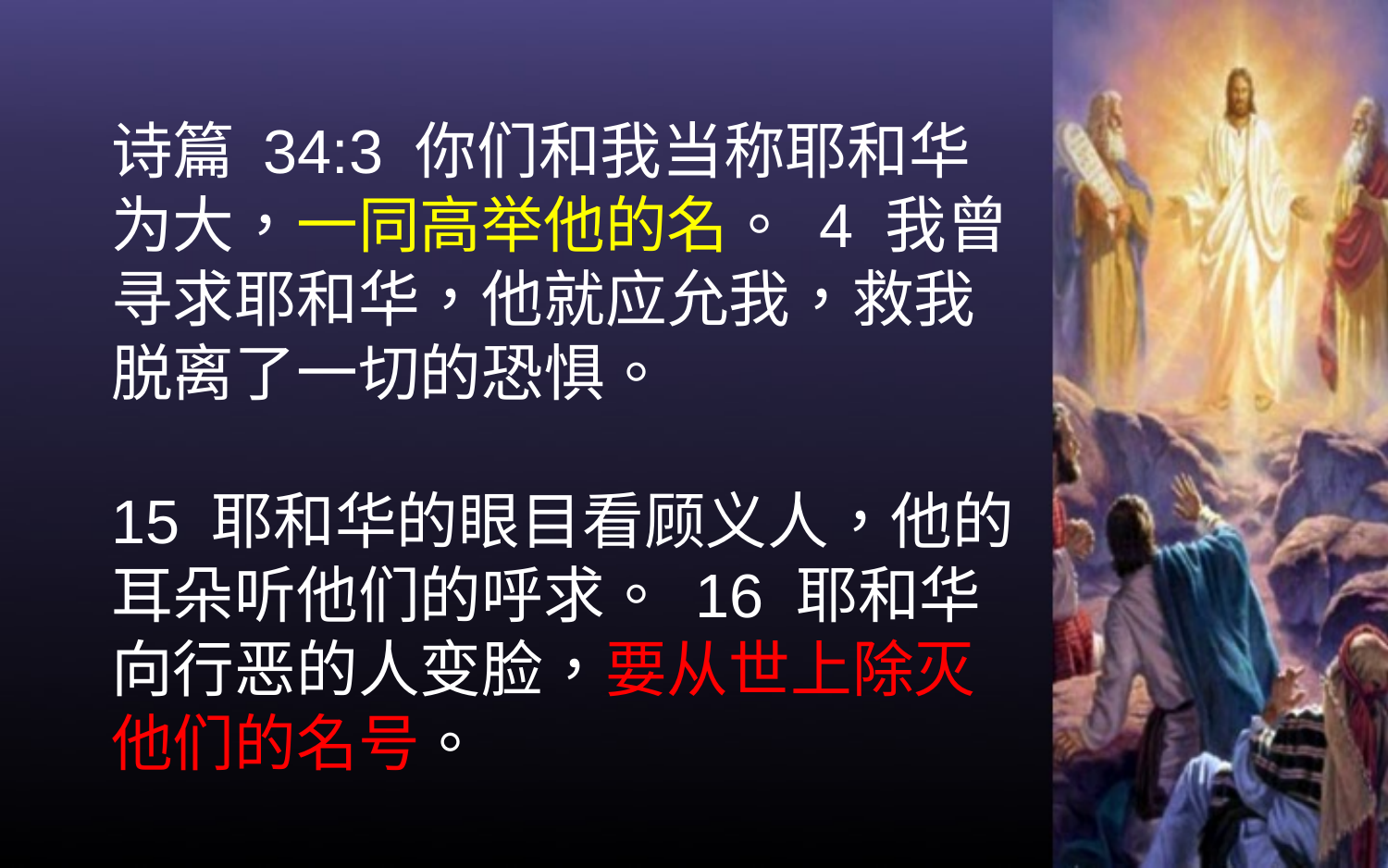

诗篇 34:3 你们和我当称耶和华为大，一同高举他的名。 4 我曾寻求耶和华，他就应允我，救我脱离了一切的恐惧。

15 耶和华的眼目看顾义人，他的耳朵听他们的呼求。 16 耶和华向行恶的人变脸，要从世上除灭他们的名号。